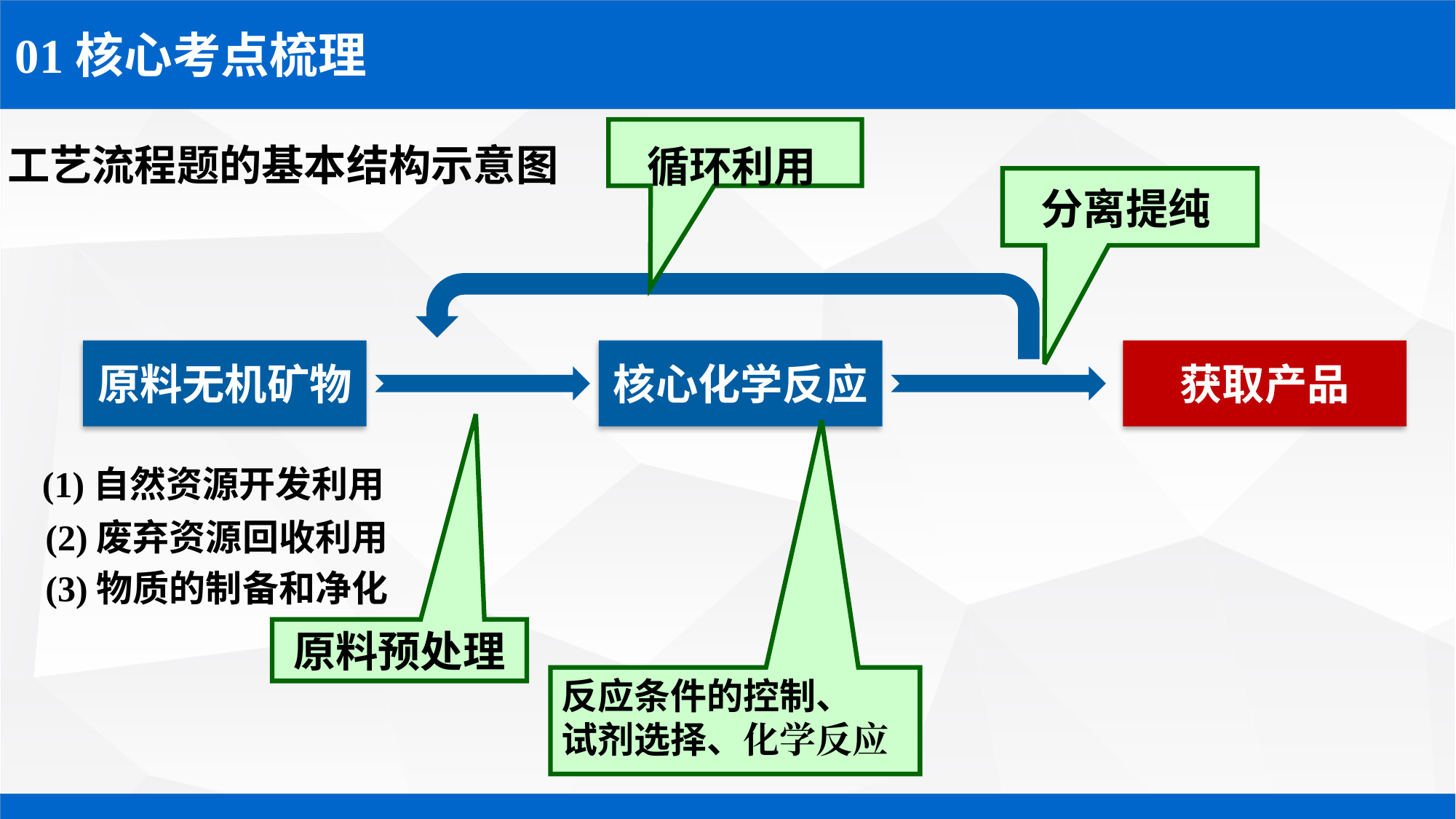

01核心考点梳理
循环利用

工艺流程题的基本结构示意图

分离提纯

原料无机矿物
核心化学反应
获取产品

(1)自然资源开发利用
(2)废弃资源回收利用
(3)物质的制备和净化
原料预处理
反应条件的控制、
试剂选择、化学反应